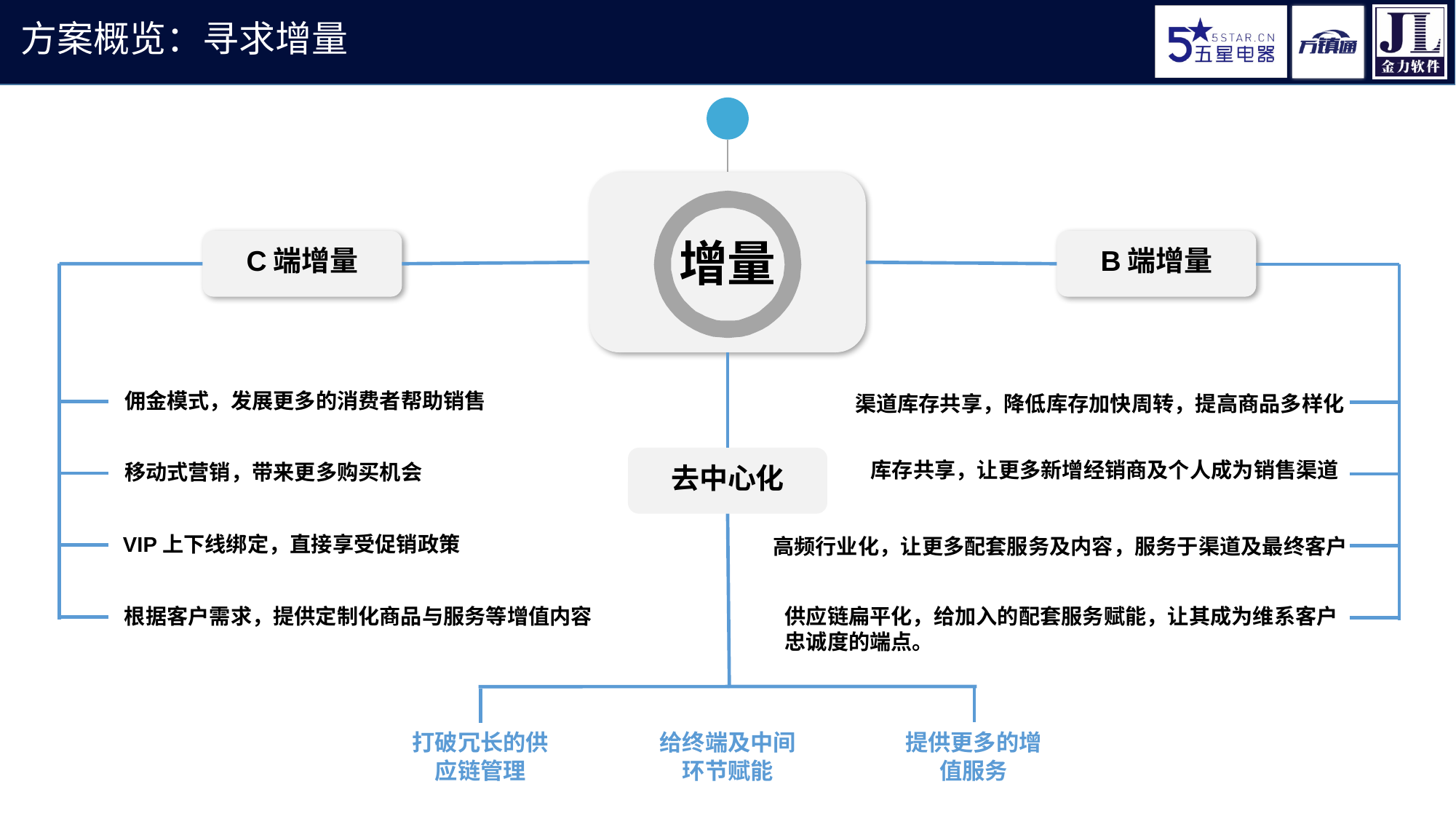

方案概览：寻求增量

增量

C端增量

B端增量
佣金模式，发展更多的消费者帮助销售
渠道库存共享，降低库存加快周转，提高商品多样化

去中心化
库存共享，让更多新增经销商及个人成为销售渠道
移动式营销，带来更多购买机会
VIP上下线绑定，直接享受促销政策
高频行业化，让更多配套服务及内容，服务于渠道及最终客户
根据客户需求，提供定制化商品与服务等增值内容
供应链扁平化，给加入的配套服务赋能，让其成为维系客户忠诚度的端点。
打破冗长的供应链管理
给终端及中间环节赋能
提供更多的增值服务